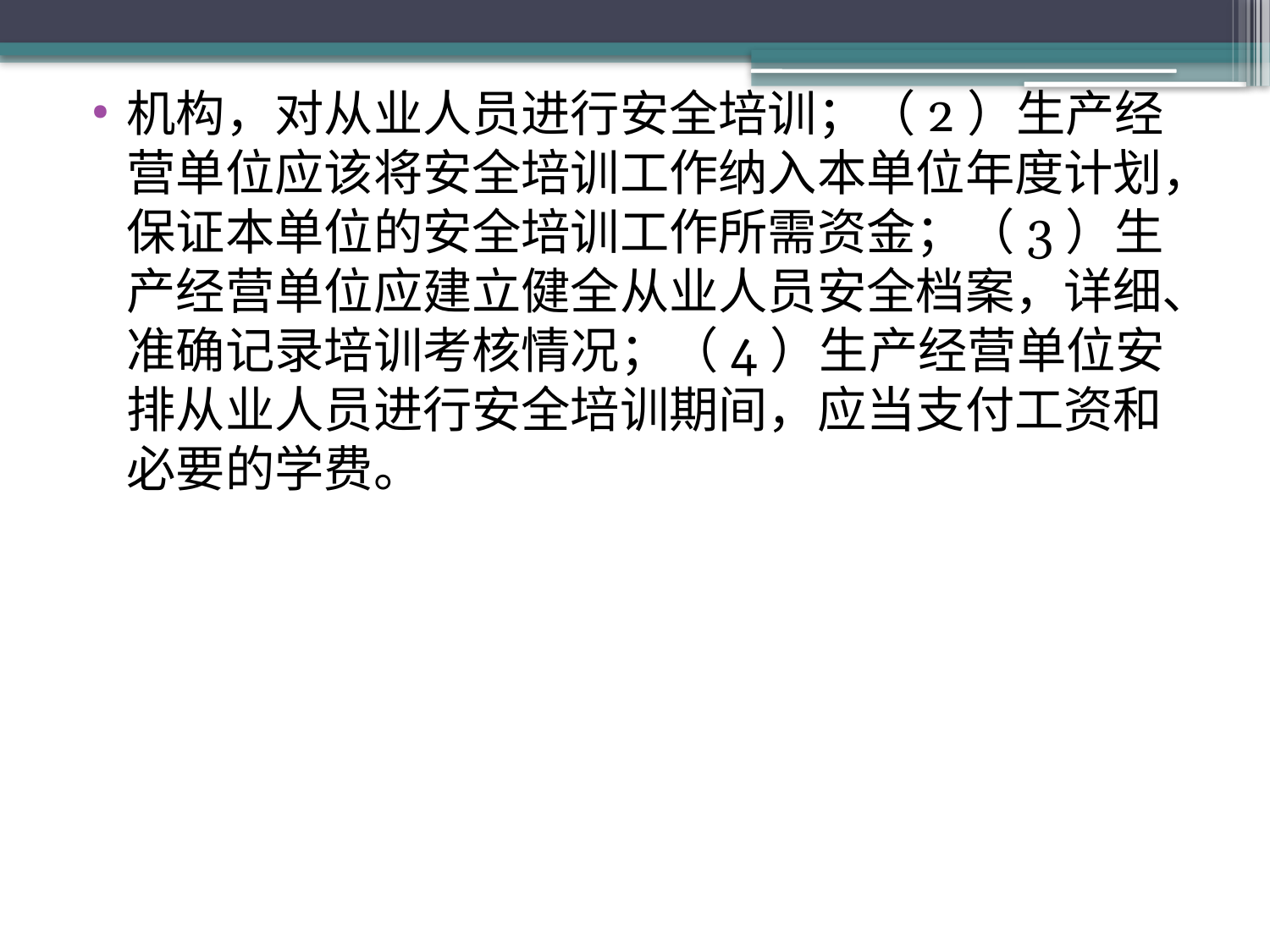

机构，对从业人员进行安全培训；（2）生产经营单位应该将安全培训工作纳入本单位年度计划，保证本单位的安全培训工作所需资金；（3）生产经营单位应建立健全从业人员安全档案，详细、准确记录培训考核情况；（4）生产经营单位安排从业人员进行安全培训期间，应当支付工资和必要的学费。